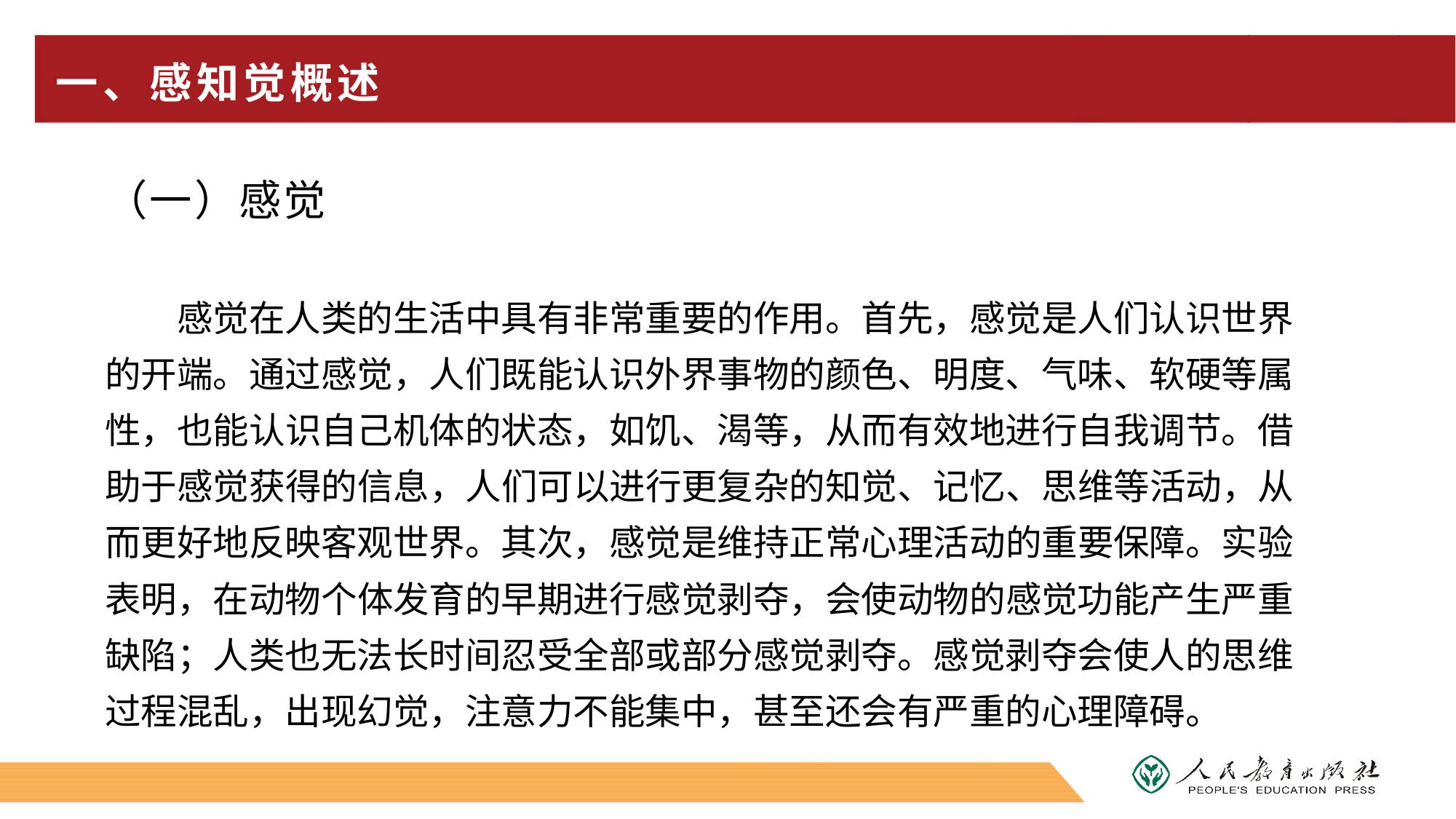

# 一、感知觉概述
（一）感觉
感觉在人类的生活中具有非常重要的作用。首先，感觉是人们认识世界的开端。通过感觉，人们既能认识外界事物的颜色、明度、气味、软硬等属性，也能认识自己机体的状态，如饥、渴等，从而有效地进行自我调节。借助于感觉获得的信息，人们可以进行更复杂的知觉、记忆、思维等活动，从而更好地反映客观世界。其次，感觉是维持正常心理活动的重要保障。实验表明，在动物个体发育的早期进行感觉剥夺，会使动物的感觉功能产生严重缺陷；人类也无法长时间忍受全部或部分感觉剥夺。感觉剥夺会使人的思维过程混乱，出现幻觉，注意力不能集中，甚至还会有严重的心理障碍。